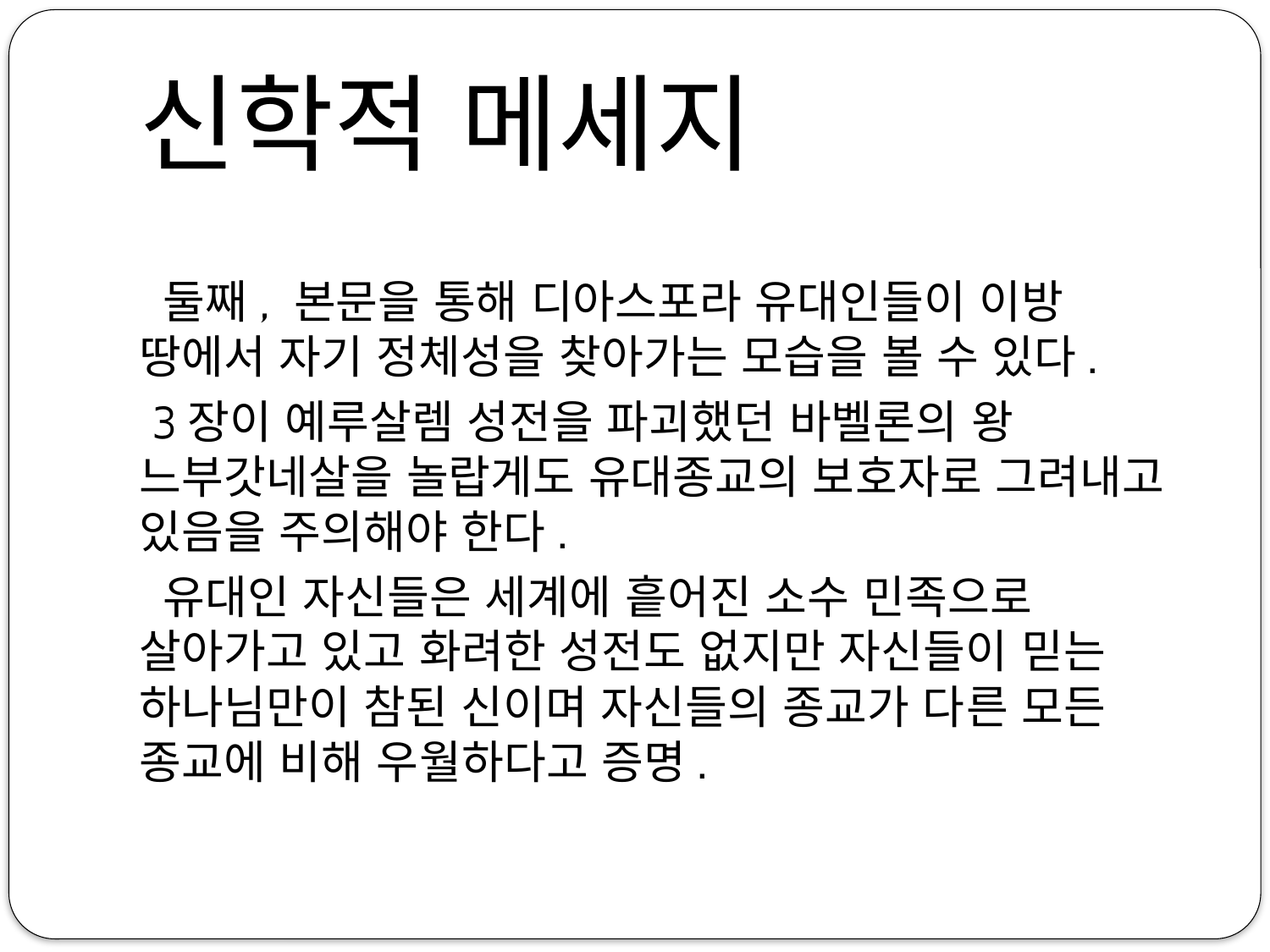

# 신학적 메세지

 둘째, 본문을 통해 디아스포라 유대인들이 이방 땅에서 자기 정체성을 찾아가는 모습을 볼 수 있다.
 3장이 예루살렘 성전을 파괴했던 바벨론의 왕 느부갓네살을 놀랍게도 유대종교의 보호자로 그려내고 있음을 주의해야 한다.
 유대인 자신들은 세계에 흩어진 소수 민족으로 살아가고 있고 화려한 성전도 없지만 자신들이 믿는 하나님만이 참된 신이며 자신들의 종교가 다른 모든 종교에 비해 우월하다고 증명.